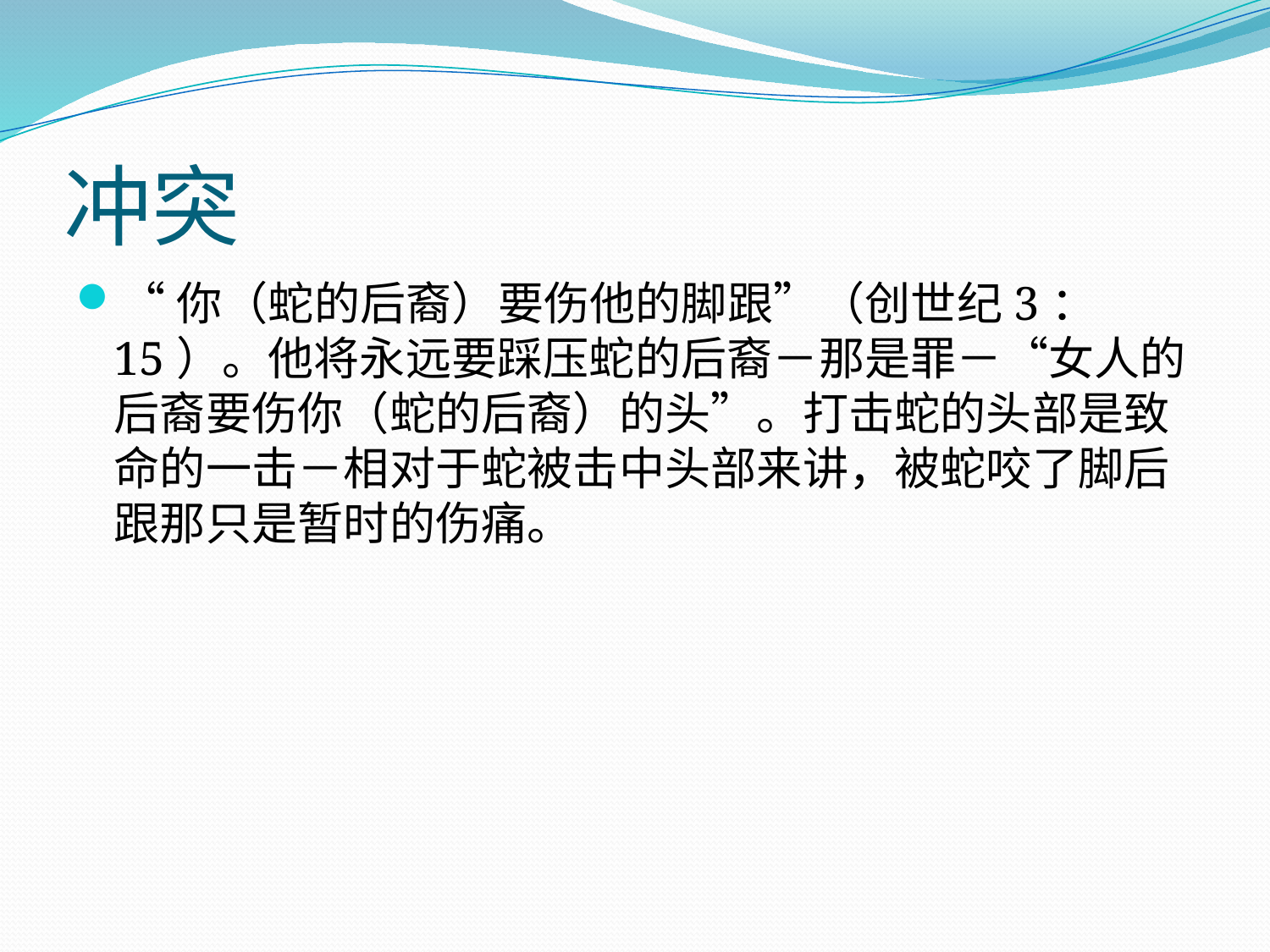

# 冲突
“你（蛇的后裔）要伤他的脚跟”（创世纪3：15）。他将永远要踩压蛇的后裔－那是罪－“女人的后裔要伤你（蛇的后裔）的头”。打击蛇的头部是致命的一击－相对于蛇被击中头部来讲，被蛇咬了脚后跟那只是暂时的伤痛。